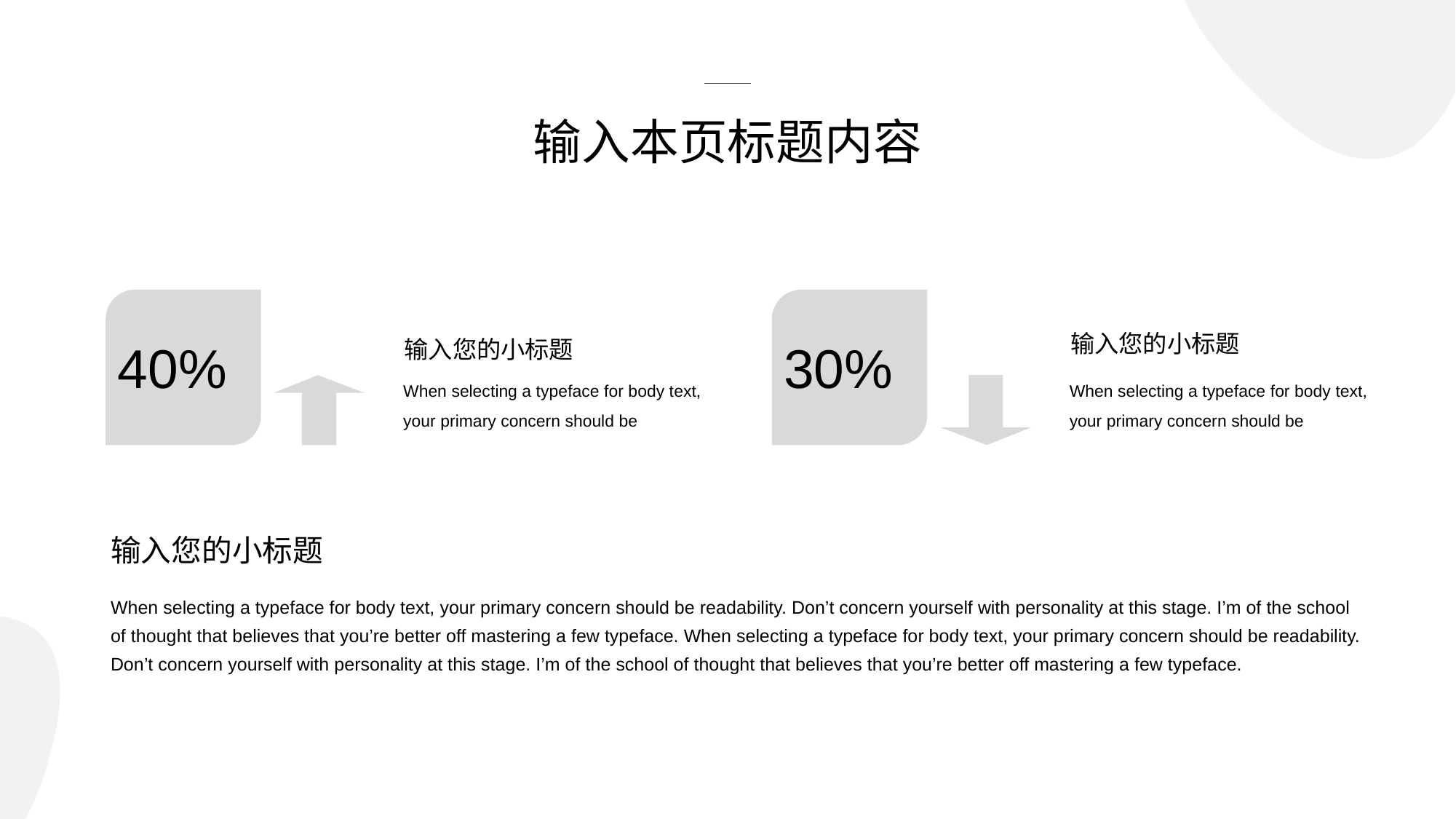

输入本页标题内容

输入您的小标题
40%
输入您的小标题
30%
When selecting a typeface for body text, your primary concern should be
When selecting a typeface for body text, your primary concern should be

输入您的小标题
When selecting a typeface for body text, your primary concern should be readability. Don’t concern yourself with personality at this stage. I’m of the school of thought that believes that you’re better off mastering a few typeface. When selecting a typeface for body text, your primary concern should be readability. Don’t concern yourself with personality at this stage. I’m of the school of thought that believes that you’re better off mastering a few typeface.